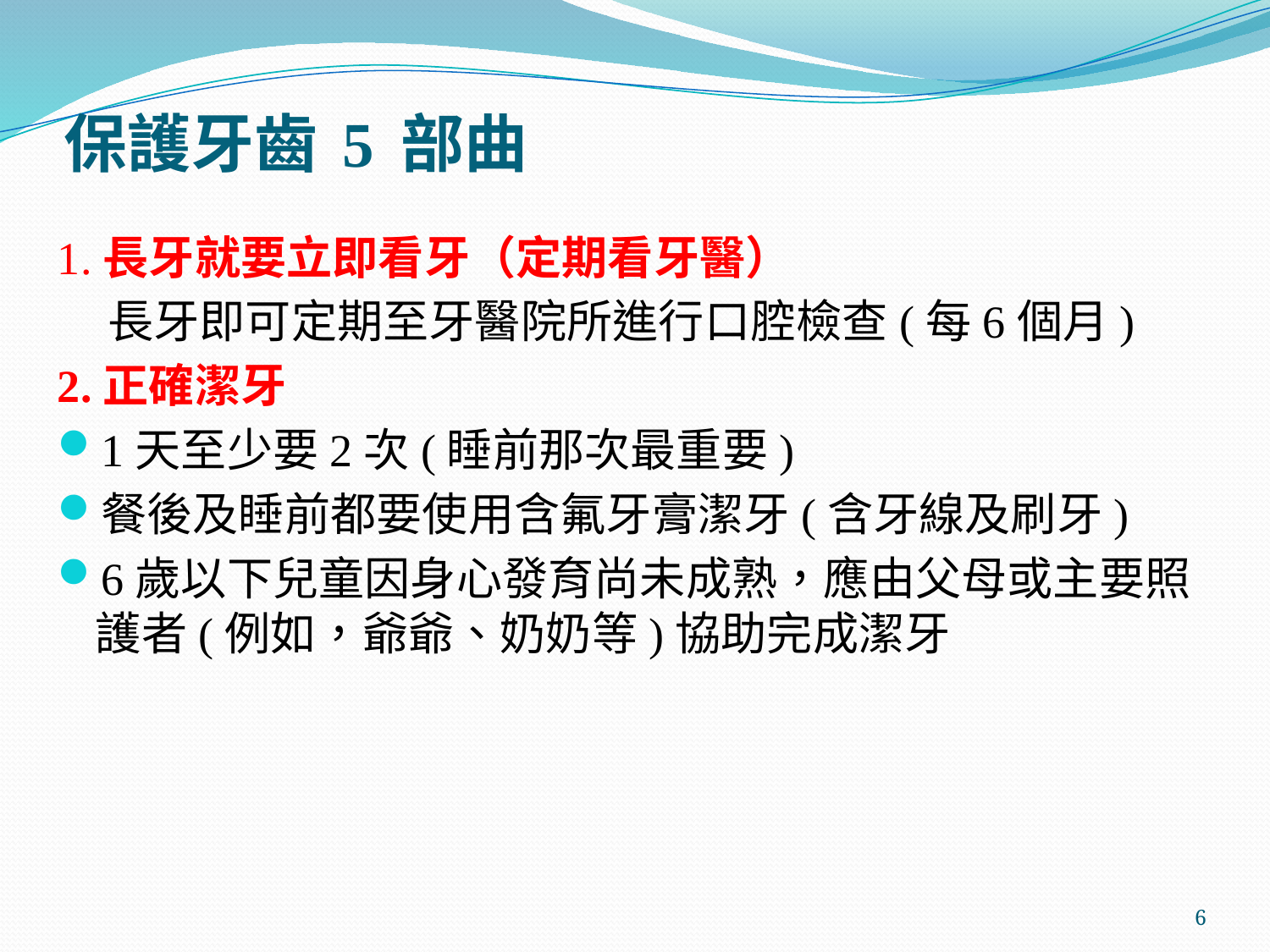

# 保護牙齒 5 部曲
1.長牙就要立即看牙（定期看牙醫）
長牙即可定期至牙醫院所進行口腔檢查(每6個月)
2.正確潔牙
1天至少要2次(睡前那次最重要)
餐後及睡前都要使用含氟牙膏潔牙(含牙線及刷牙)
6歲以下兒童因身心發育尚未成熟，應由父母或主要照護者(例如，爺爺、奶奶等)協助完成潔牙

6